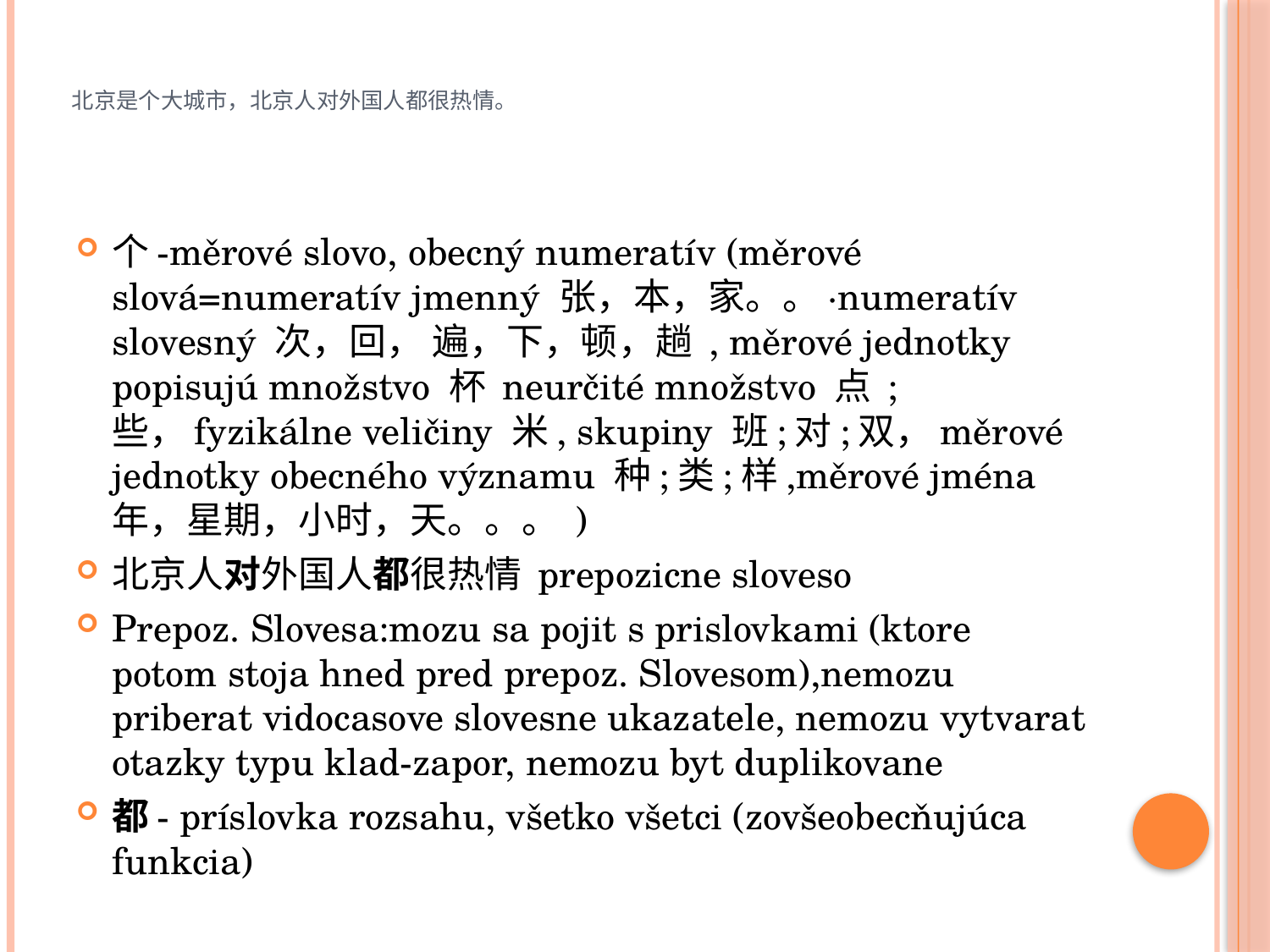

# 北京是个大城市，北京人对外国人都很热情。
个-měrové slovo, obecný numeratív (měrové slová=numeratív jmenný 张，本，家。。·numeratív slovesný 次，回， 遍，下，顿，趟 , měrové jednotky  popisujú množstvo 杯 neurčité množstvo 点 ;些，fyzikálne veličiny 米, skupiny 班;对;双，měrové jednotky obecného významu 种;类;样,měrové jména 年，星期，小时，天。。。 )
北京人对外国人都很热情 prepozicne sloveso
Prepoz. Slovesa:mozu sa pojit s prislovkami (ktore potom stoja hned pred prepoz. Slovesom),nemozu priberat vidocasove slovesne ukazatele, nemozu vytvarat otazky typu klad-zapor, nemozu byt duplikovane
都- príslovka rozsahu, všetko všetci (zovšeobecňujúca funkcia)